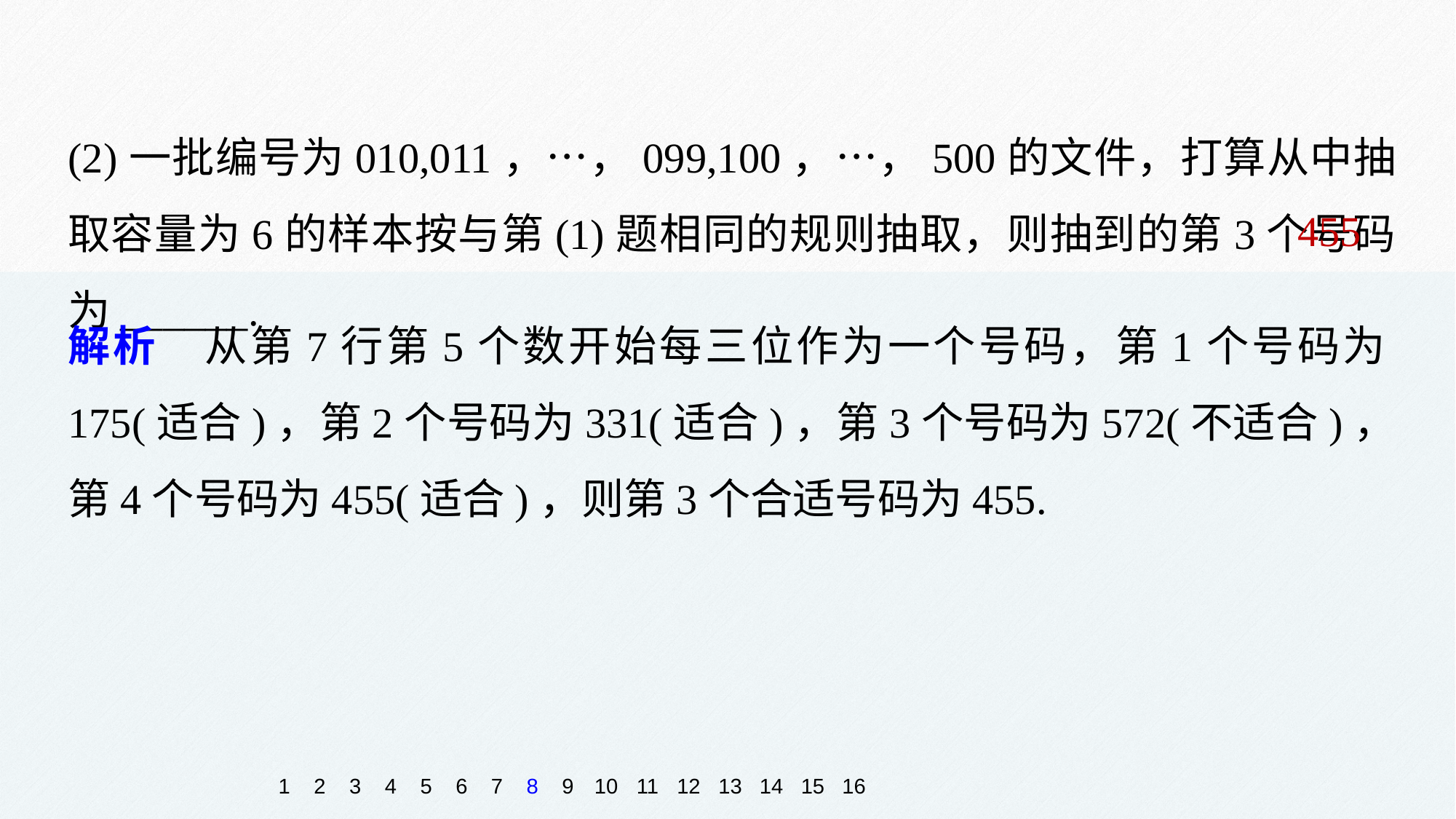

(2)一批编号为010,011，…，099,100，…，500的文件，打算从中抽取容量为6的样本按与第(1)题相同的规则抽取，则抽到的第3个号码为______.
455
解析　从第7行第5个数开始每三位作为一个号码，第1个号码为175(适合)，第2个号码为331(适合)，第3个号码为572(不适合)，第4个号码为455(适合)，则第3个合适号码为455.
1
2
3
4
5
6
7
8
9
10
11
12
13
14
15
16